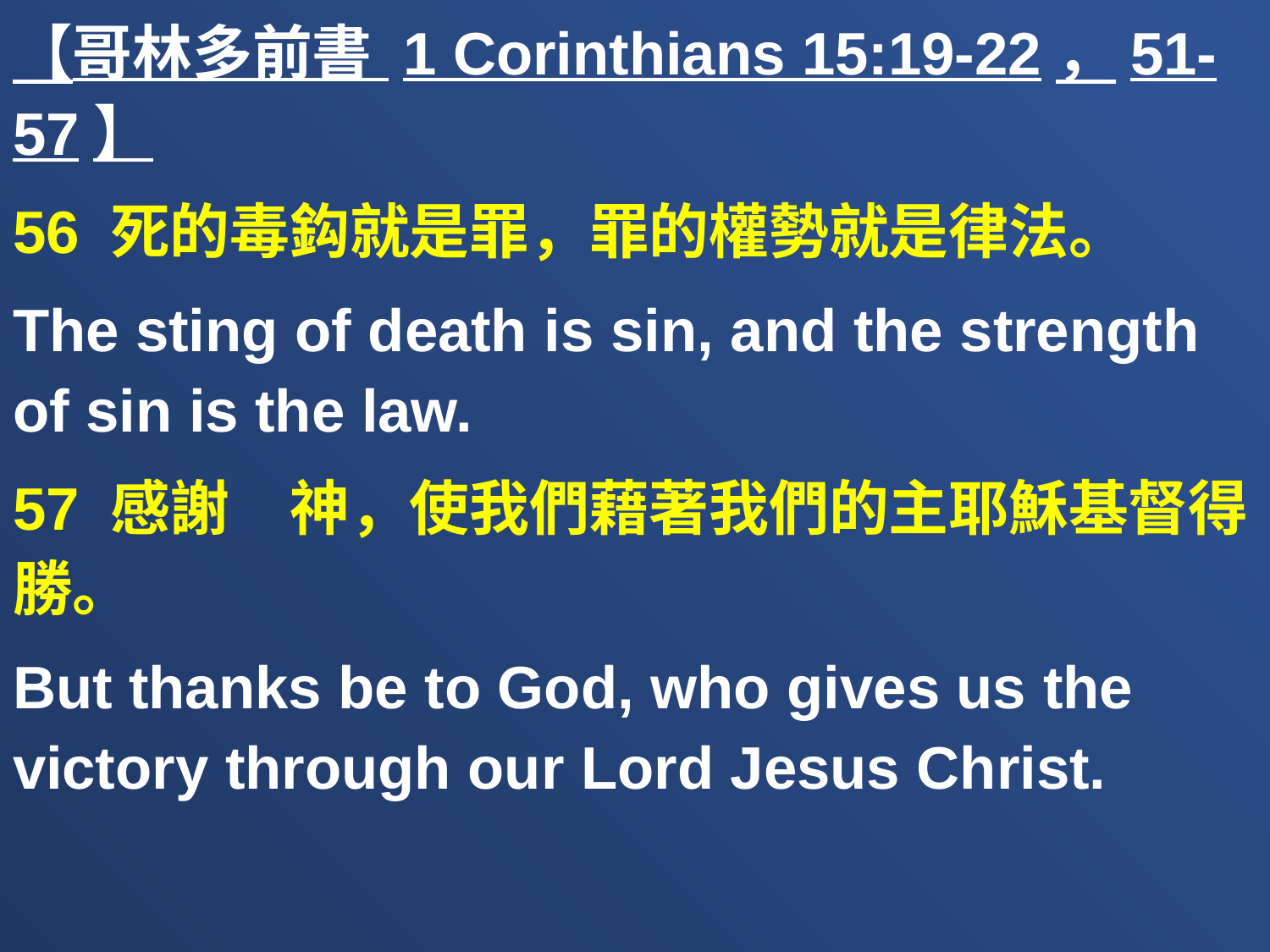

【哥林多前書 1 Corinthians 15:19-22，51-57】
56 死的毒鈎就是罪，罪的權勢就是律法。
The sting of death is sin, and the strength of sin is the law.
57 感謝　神，使我們藉著我們的主耶穌基督得勝。
But thanks be to God, who gives us the victory through our Lord Jesus Christ.